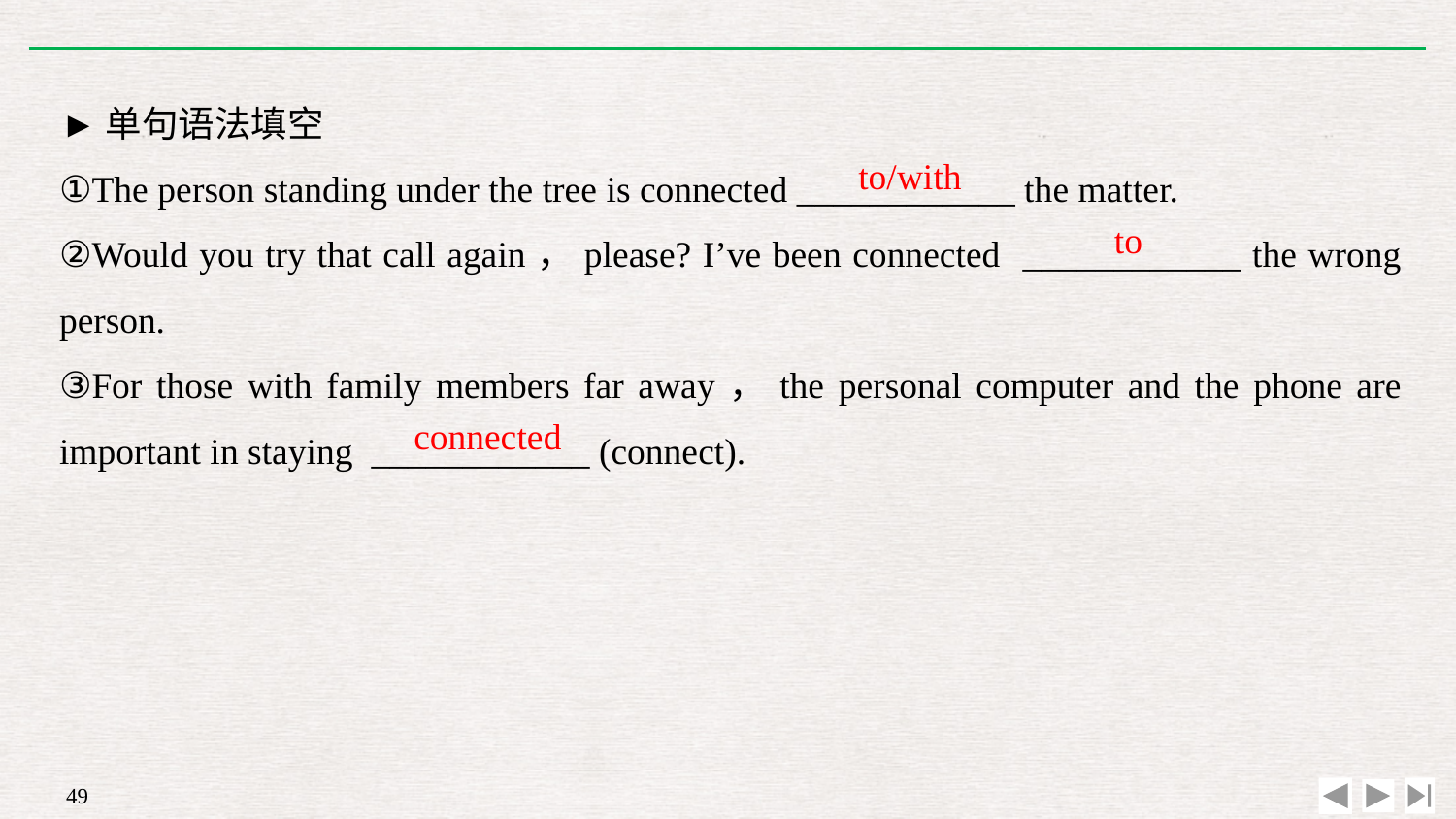

►单句语法填空
①The person standing under the tree is connected ____________ the matter.
②Would you try that call again，please? I’ve been connected  ____________ the wrong person.
③For those with family members far away，the personal computer and the phone are important in staying  ____________ (connect).
to/with
to
connected